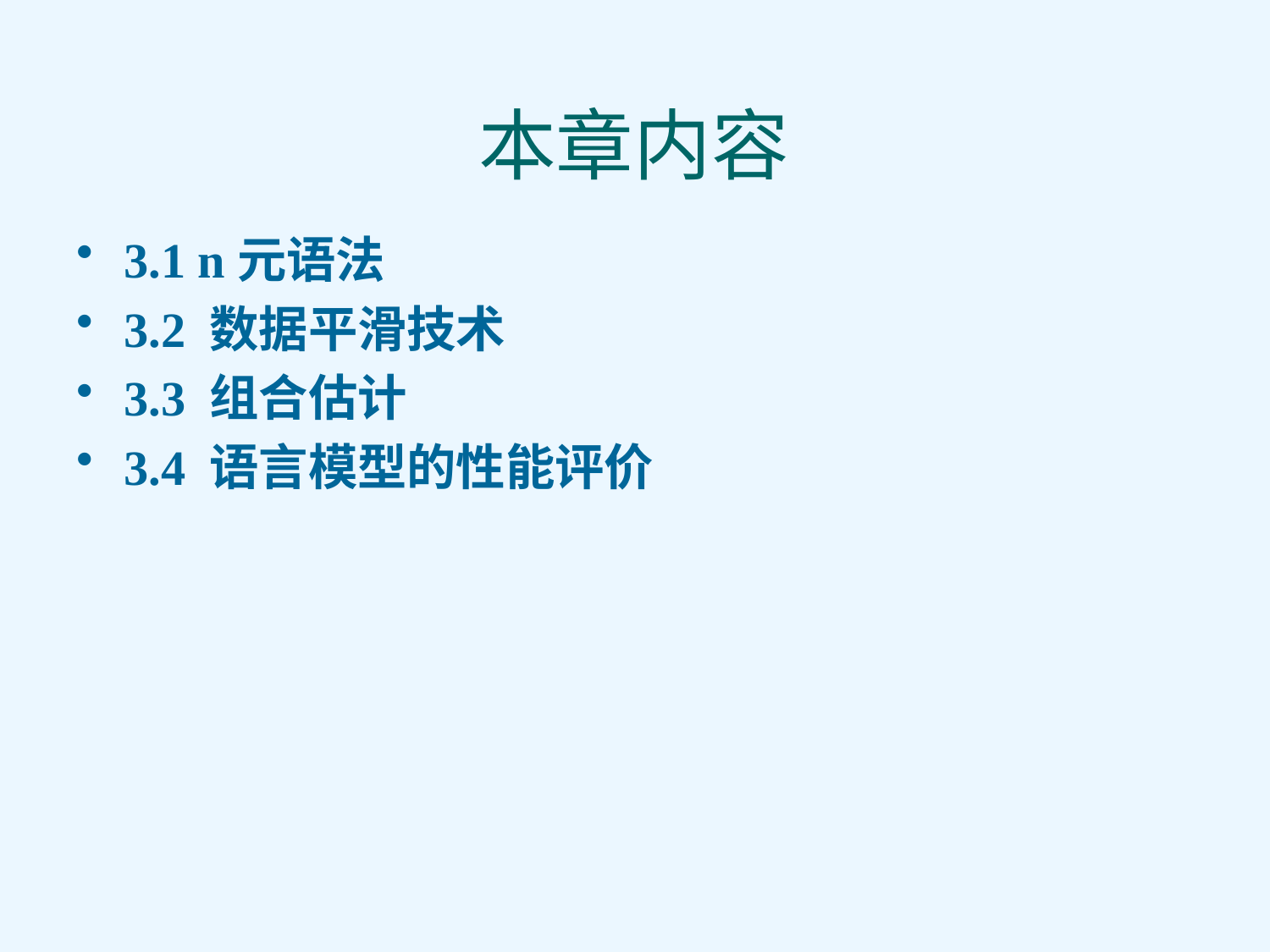

# 本章内容
3.1 n元语法
3.2 数据平滑技术
3.3 组合估计
3.4 语言模型的性能评价